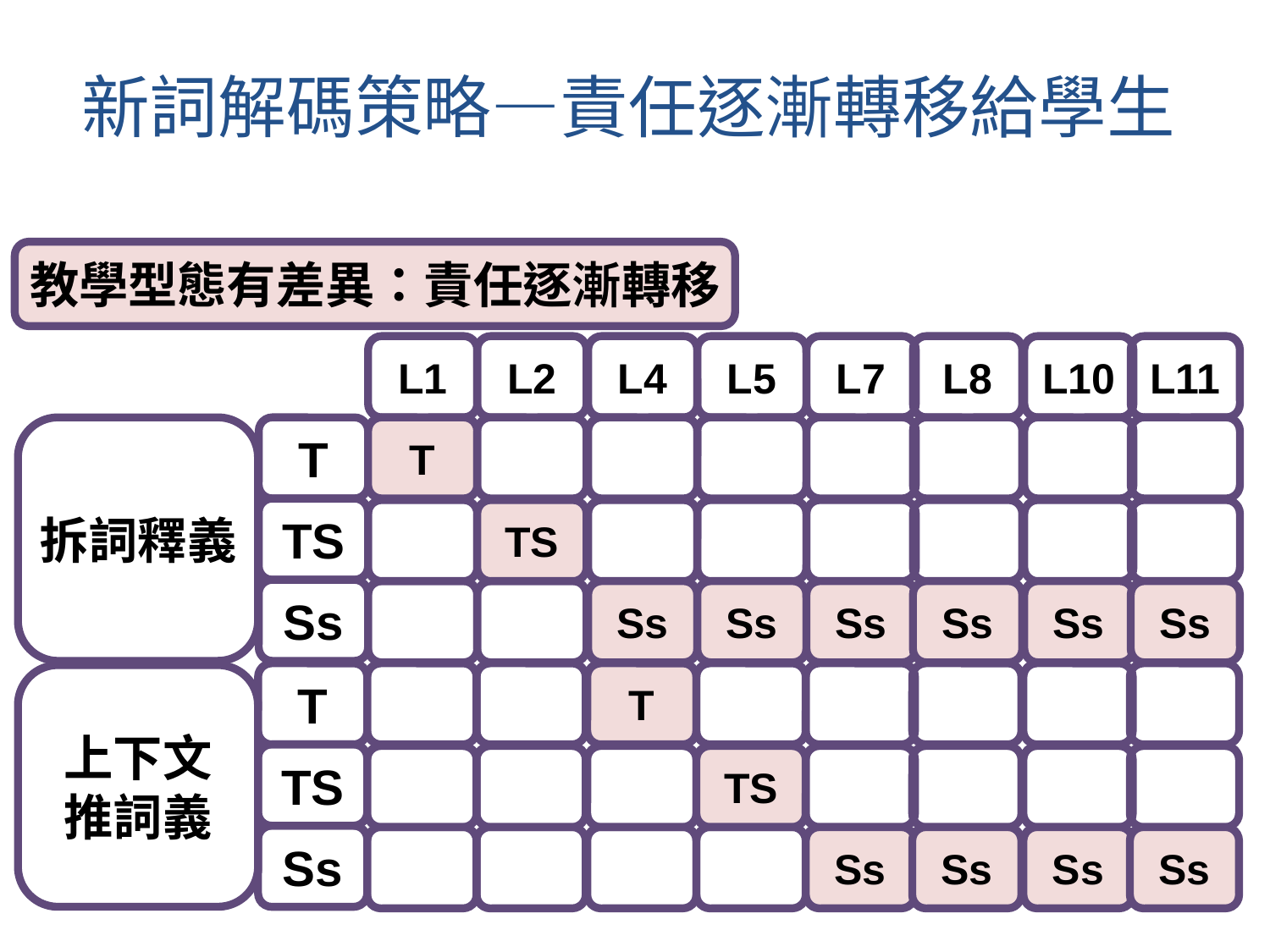

# 新詞解碼策略—責任逐漸轉移給學生
教學型態有差異：責任逐漸轉移
L1
L2
L4
L5
L7
L8
L10
L11
拆詞釋義
T
T

TS

TS

Ss

Ss
Ss
Ss
Ss
Ss
Ss
T

T

上下文
推詞義
TS

TS

Ss

Ss
Ss
Ss
Ss